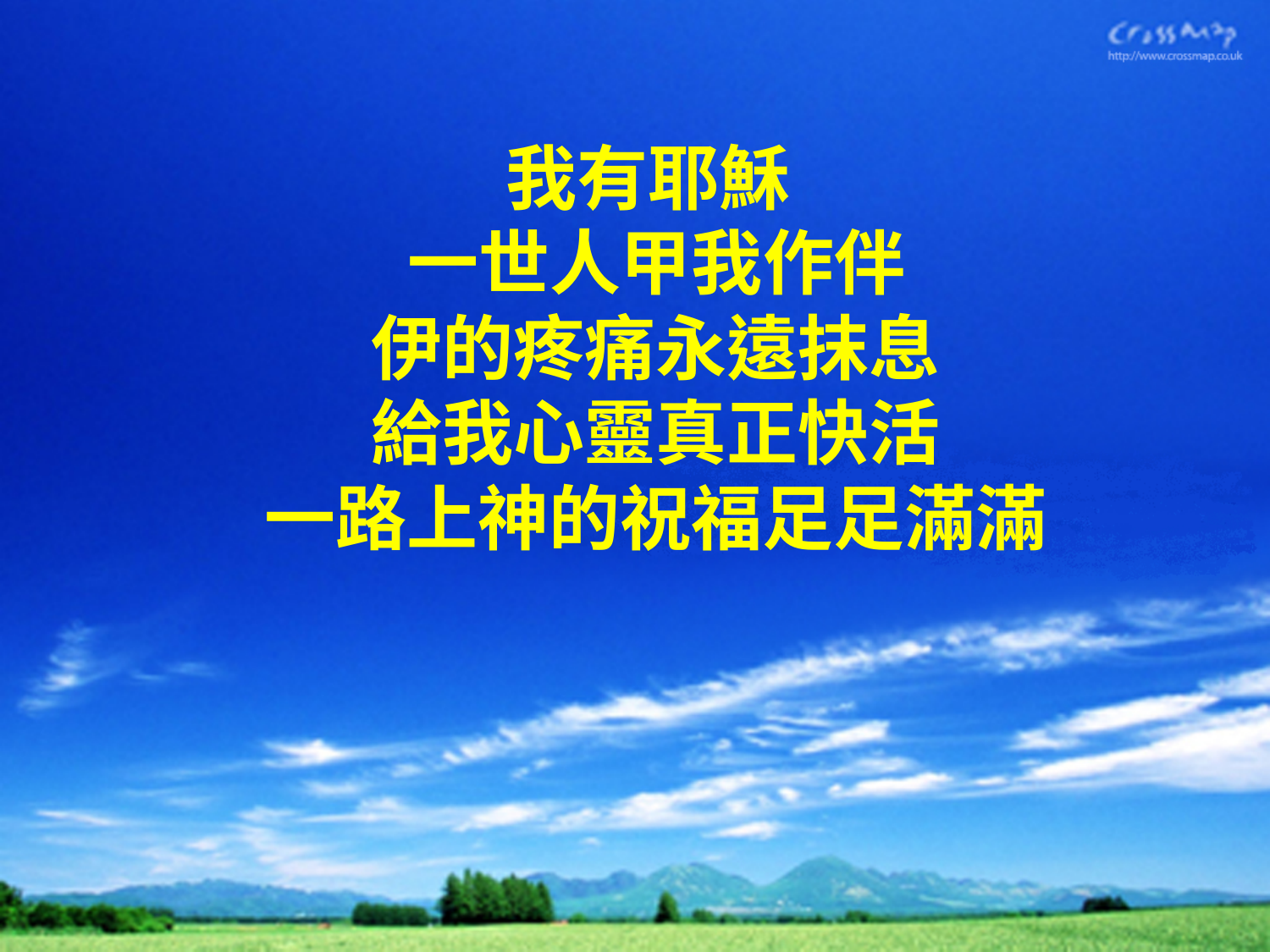

# 我有耶穌 一世人甲我作伴 伊的疼痛永遠抹息 給我心靈真正快活 一路上神的祝福足足滿滿